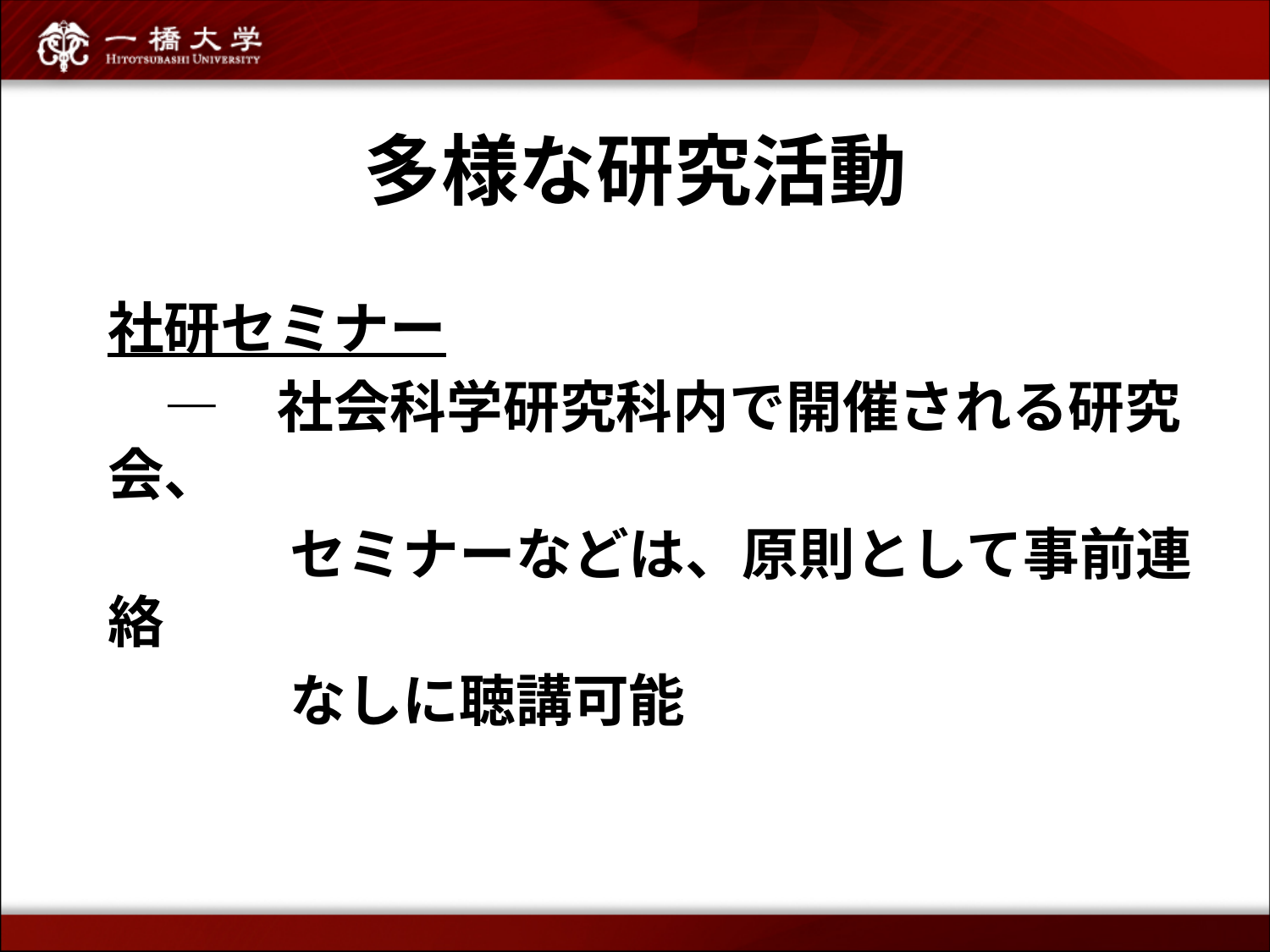

# 多様な研究活動
社研セミナー
　―　社会科学研究科内で開催される研究会、
　　　 セミナーなどは、原則として事前連絡
　　　 なしに聴講可能